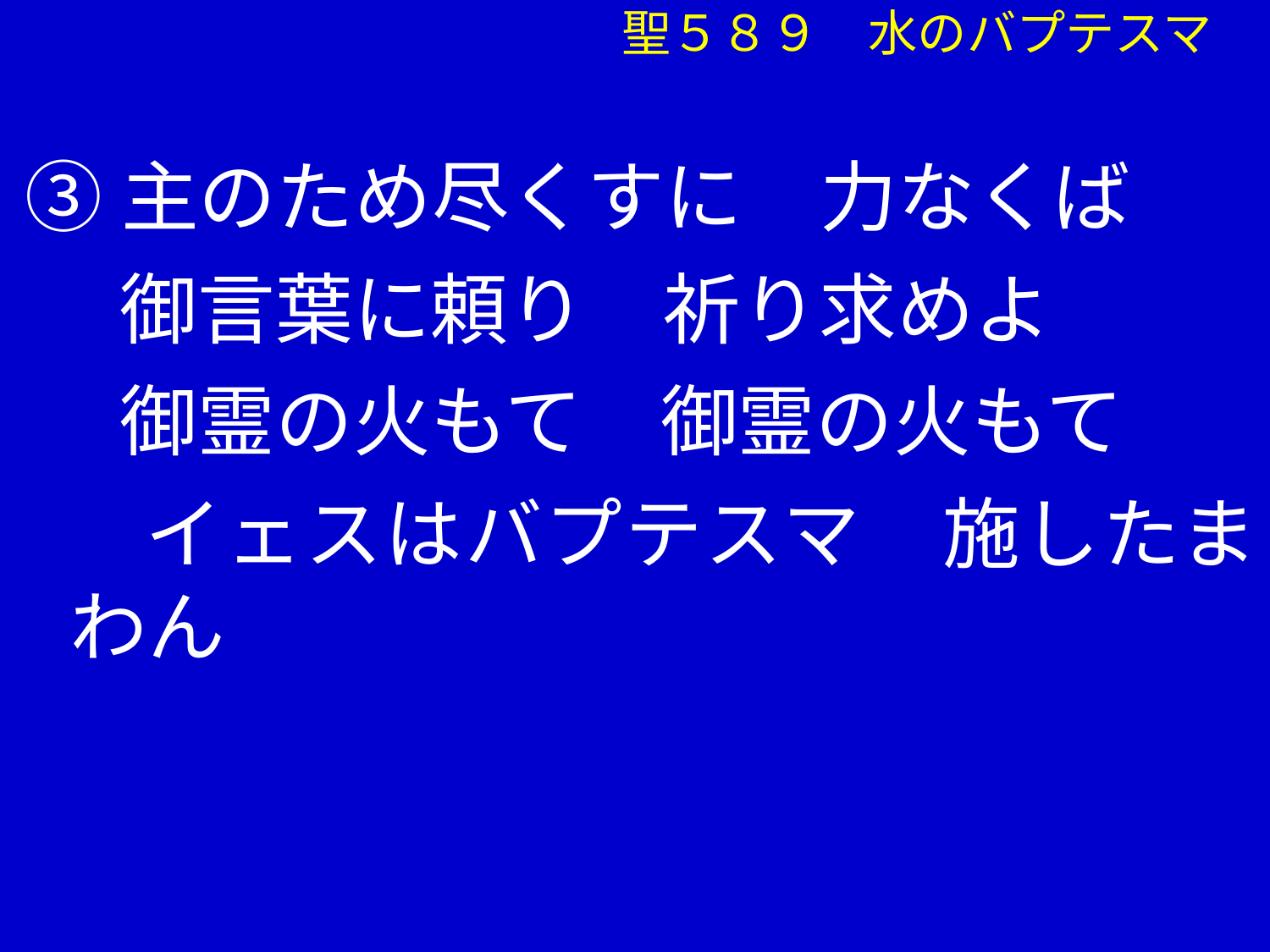

聖５８９　水のバプテスマ
③主のため尽くすに　力なくば
　 御言葉に頼り　祈り求めよ
　 御霊の火もて　御霊の火もて
 　イェスはバプテスマ　施したまわん